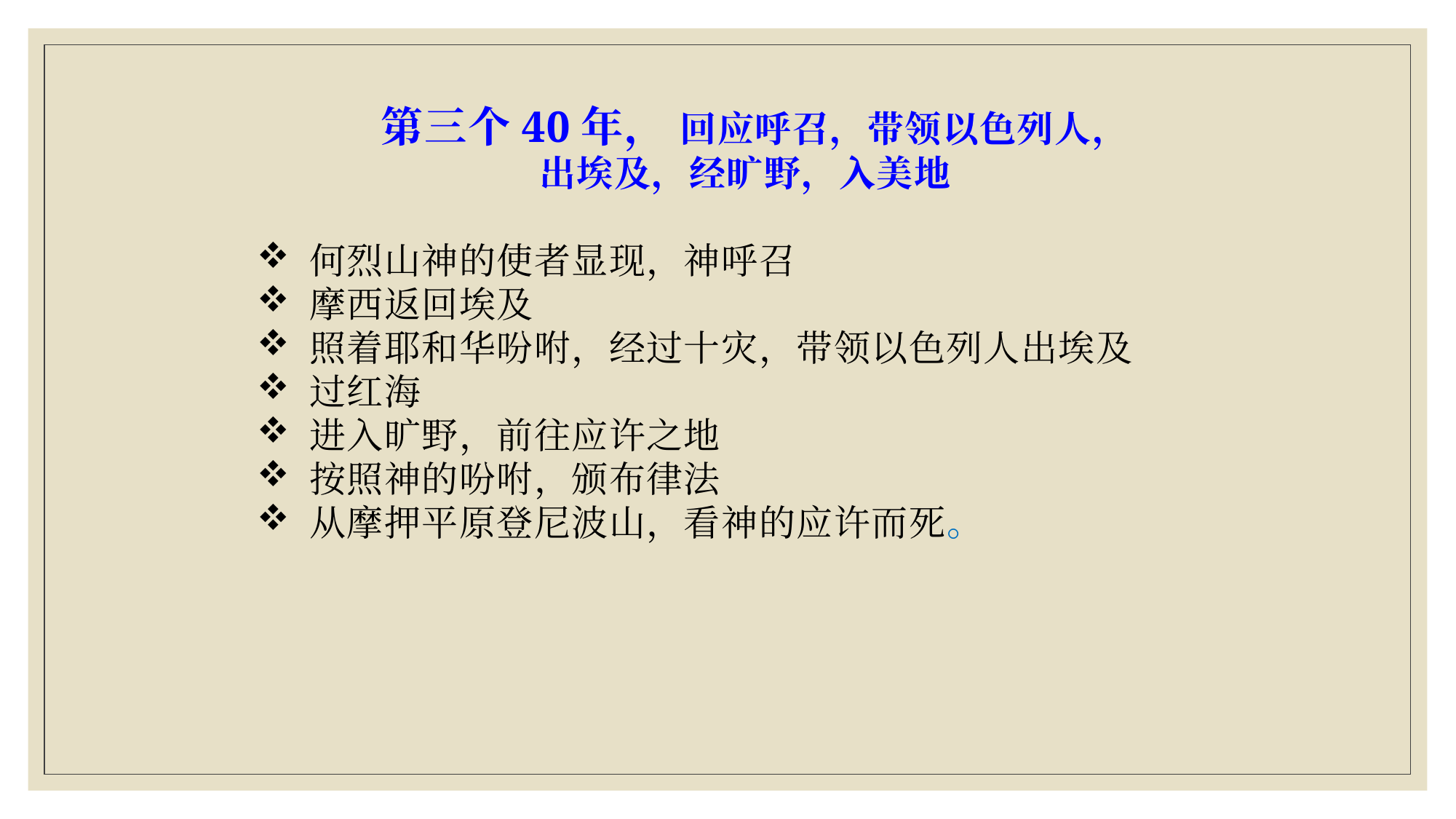

第三个40年， 回应呼召，带领以色列人，
出埃及，经旷野，入美地

 何烈山神的使者显现，神呼召
 摩西返回埃及
 照着耶和华吩咐，经过十灾，带领以色列人出埃及
 过红海
 进入旷野，前往应许之地
 按照神的吩咐，颁布律法
 从摩押平原登尼波山，看神的应许而死。